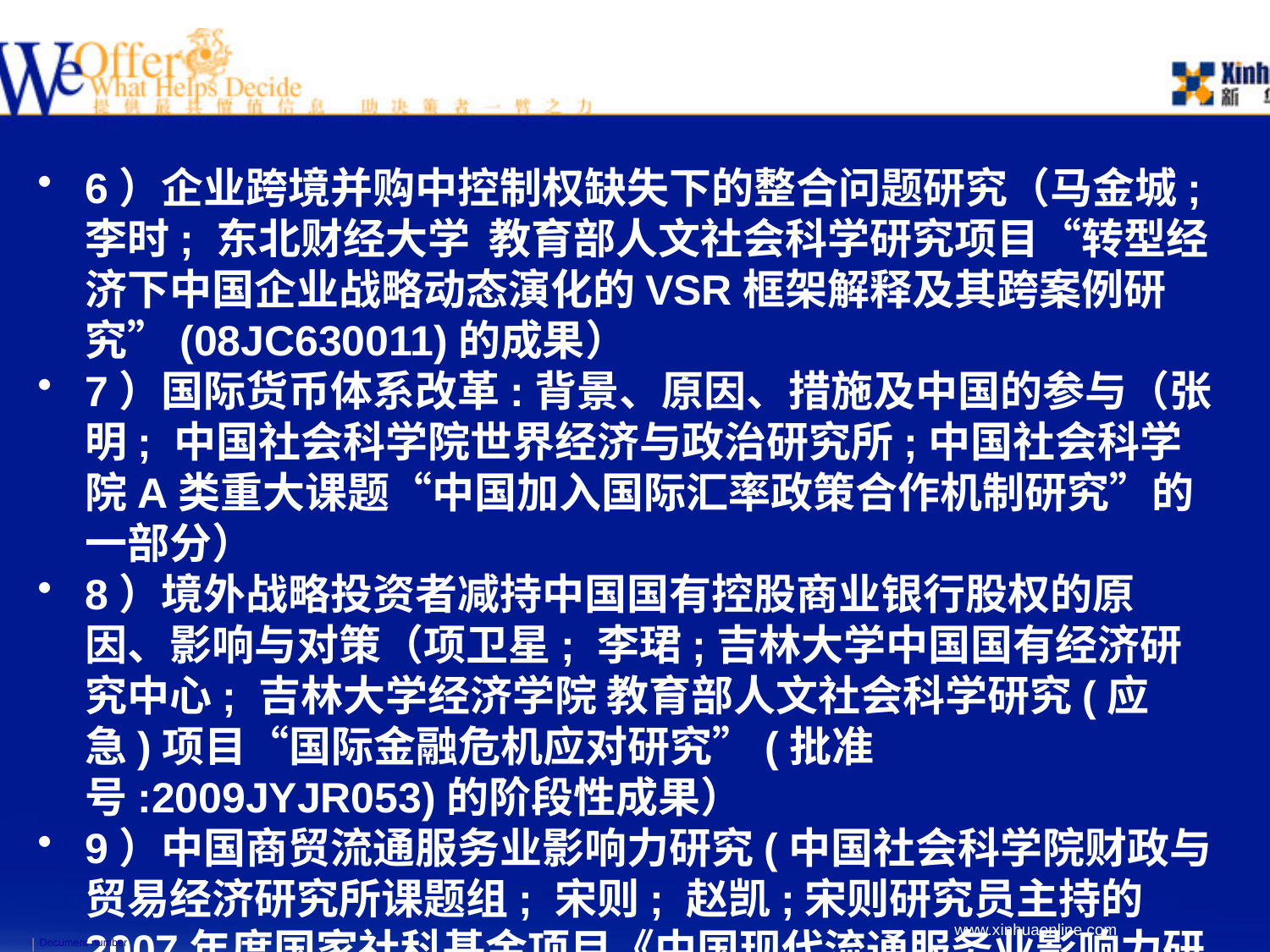

6）企业跨境并购中控制权缺失下的整合问题研究（马金城; 李时; 东北财经大学  教育部人文社会科学研究项目“转型经济下中国企业战略动态演化的VSR框架解释及其跨案例研究”(08JC630011)的成果）
7）国际货币体系改革:背景、原因、措施及中国的参与（张明; 中国社会科学院世界经济与政治研究所;中国社会科学院A类重大课题“中国加入国际汇率政策合作机制研究”的一部分）
8）境外战略投资者减持中国国有控股商业银行股权的原因、影响与对策（项卫星; 李珺;吉林大学中国国有经济研究中心; 吉林大学经济学院 教育部人文社会科学研究(应急)项目“国际金融危机应对研究”(批准号:2009JYJR053)的阶段性成果）
9）中国商贸流通服务业影响力研究(中国社会科学院财政与贸易经济研究所课题组; 宋则; 赵凯;宋则研究员主持的2007年度国家社科基金项目《中国现代流通服务业影响力研究》最终成果,批准号为07BJY118)

Document number
64